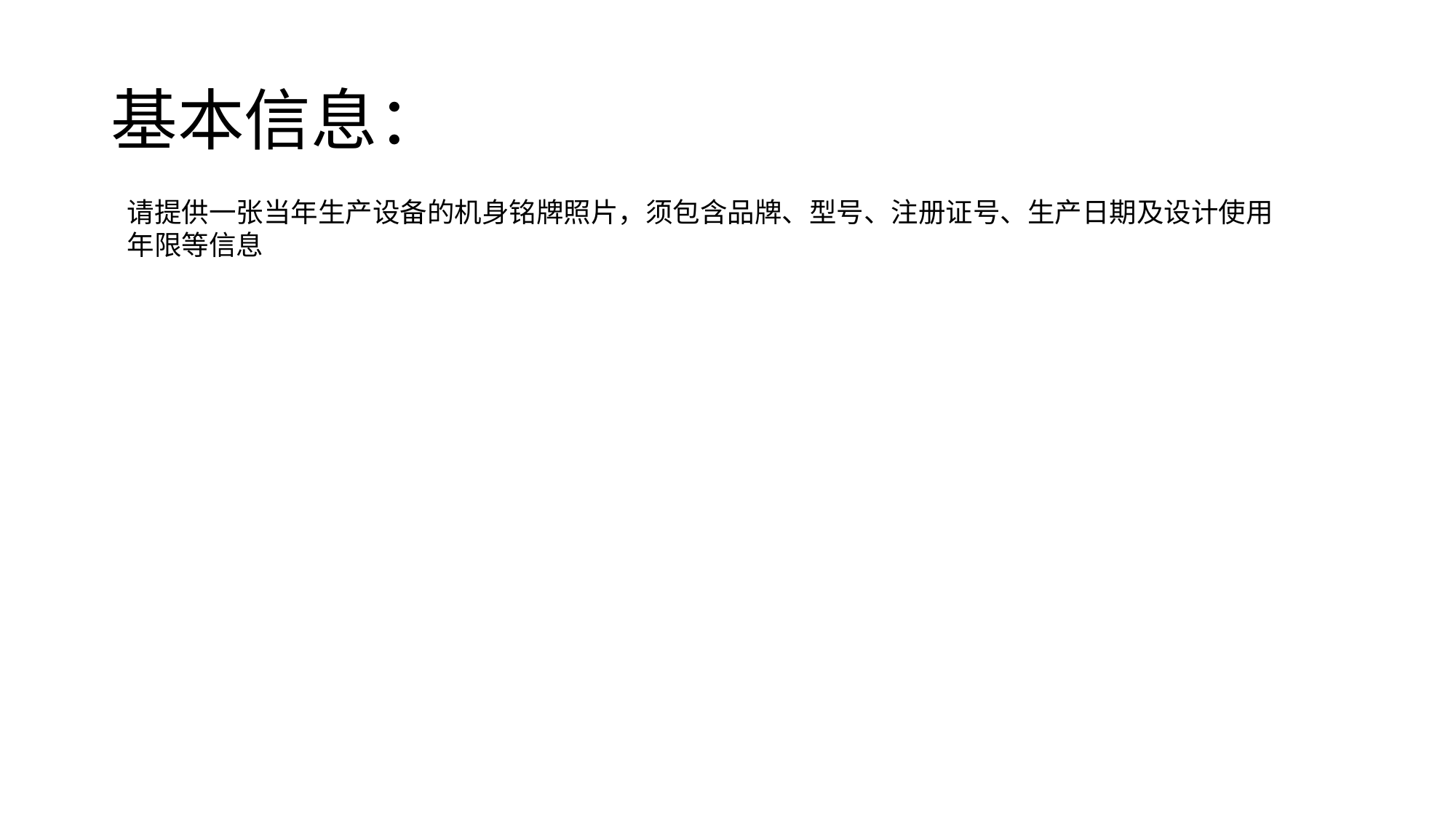

# 基本信息：
请提供一张当年生产设备的机身铭牌照片，须包含品牌、型号、注册证号、生产日期及设计使用年限等信息